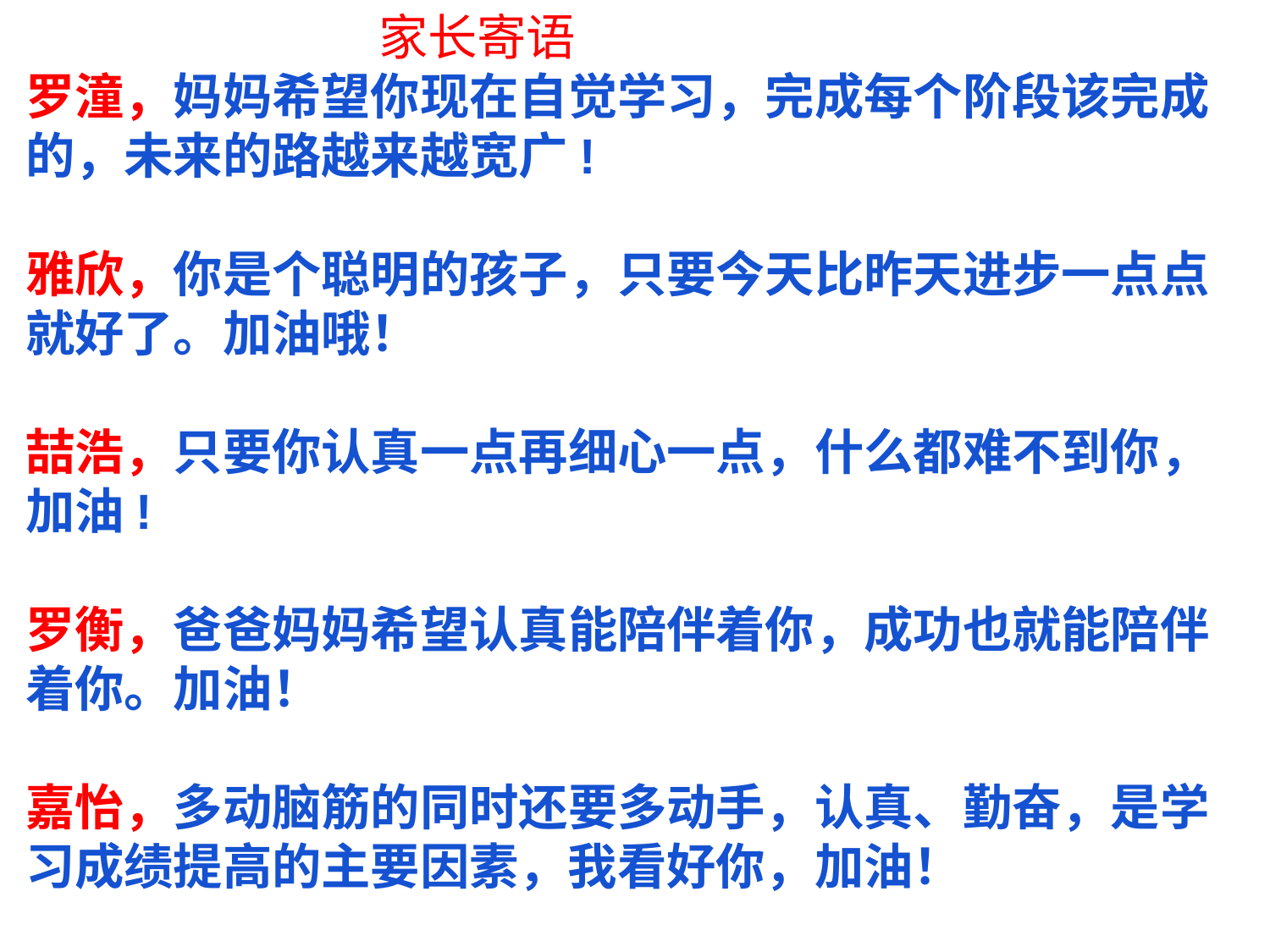

家长寄语
罗潼，妈妈希望你现在自觉学习，完成每个阶段该完成的，未来的路越来越宽广!

雅欣，你是个聪明的孩子，只要今天比昨天进步一点点就好了。加油哦！

喆浩，只要你认真一点再细心一点，什么都难不到你，加油!

罗衡，爸爸妈妈希望认真能陪伴着你，成功也就能陪伴着你。加油！

嘉怡，多动脑筋的同时还要多动手，认真、勤奋，是学习成绩提高的主要因素，我看好你，加油！